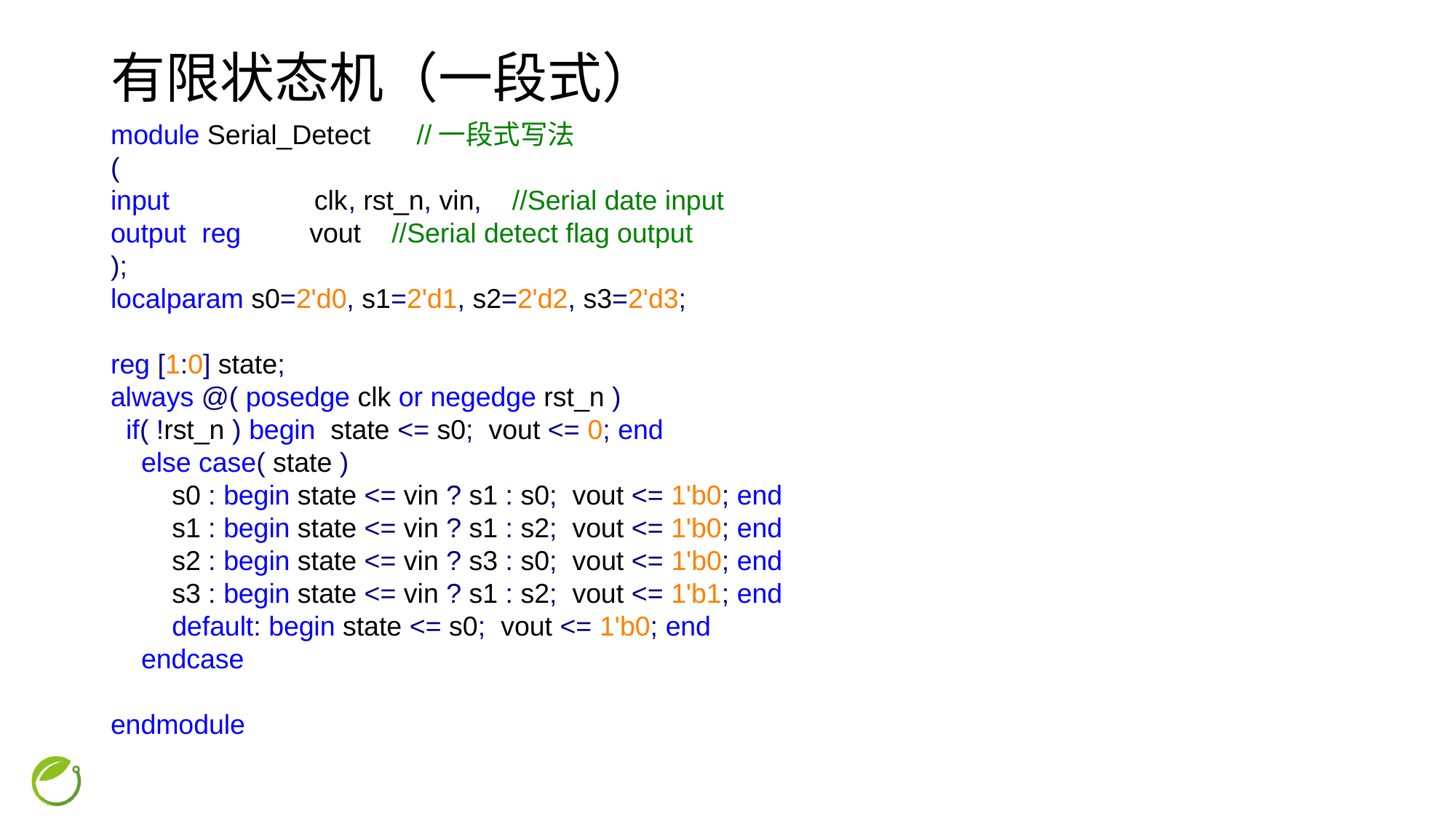

# 有限状态机（一段式）
module Serial_Detect      //一段式写法
(
input                   clk, rst_n, vin,    //Serial date input
output  reg         vout    //Serial detect flag output
);
localparam s0=2'd0, s1=2'd1, s2=2'd2, s3=2'd3;

reg [1:0] state;
always @( posedge clk or negedge rst_n )
  if( !rst_n ) begin  state <= s0;  vout <= 0; end
    else case( state )
        s0 : begin state <= vin ? s1 : s0;  vout <= 1'b0; end
        s1 : begin state <= vin ? s1 : s2;  vout <= 1'b0; end
        s2 : begin state <= vin ? s3 : s0;  vout <= 1'b0; end
        s3 : begin state <= vin ? s1 : s2;  vout <= 1'b1; end
        default: begin state <= s0;  vout <= 1'b0; end
    endcase

endmodule